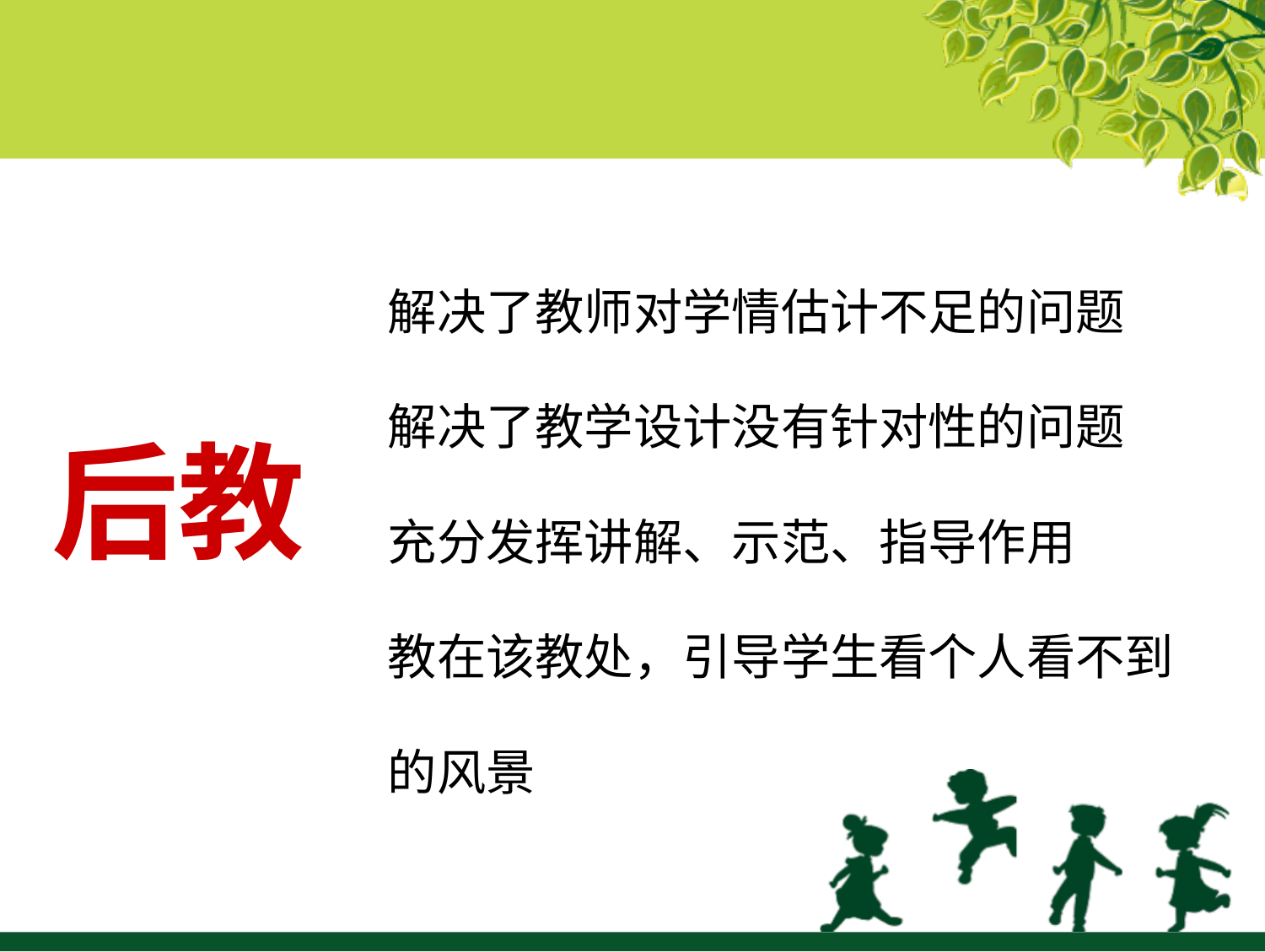

解决了教师对学情估计不足的问题
解决了教学设计没有针对性的问题
充分发挥讲解、示范、指导作用
教在该教处，引导学生看个人看不到的风景
后教